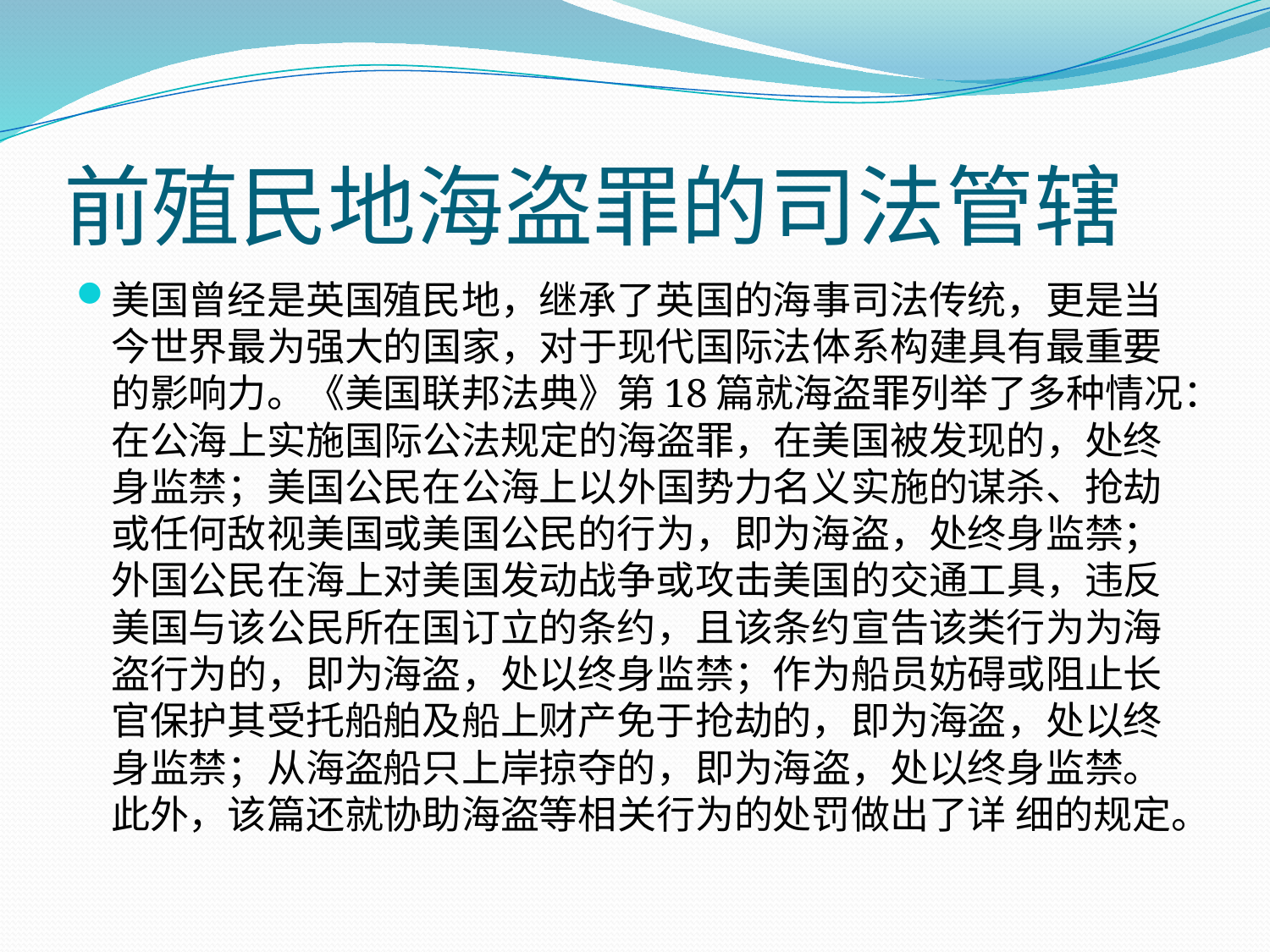

# 前殖民地海盗罪的司法管辖
美国曾经是英国殖民地，继承了英国的海事司法传统，更是当今世界最为强大的国家，对于现代国际法体系构建具有最重要的影响力。《美国联邦法典》第18篇就海盗罪列举了多种情况：在公海上实施国际公法规定的海盗罪，在美国被发现的，处终身监禁；美国公民在公海上以外国势力名义实施的谋杀、抢劫或任何敌视美国或美国公民的行为，即为海盗，处终身监禁；外国公民在海上对美国发动战争或攻击美国的交通工具，违反美国与该公民所在国订立的条约，且该条约宣告该类行为为海盗行为的，即为海盗，处以终身监禁；作为船员妨碍或阻止长官保护其受托船舶及船上财产免于抢劫的，即为海盗，处以终身监禁；从海盗船只上岸掠夺的，即为海盗，处以终身监禁。此外，该篇还就协助海盗等相关行为的处罚做出了详 细的规定。